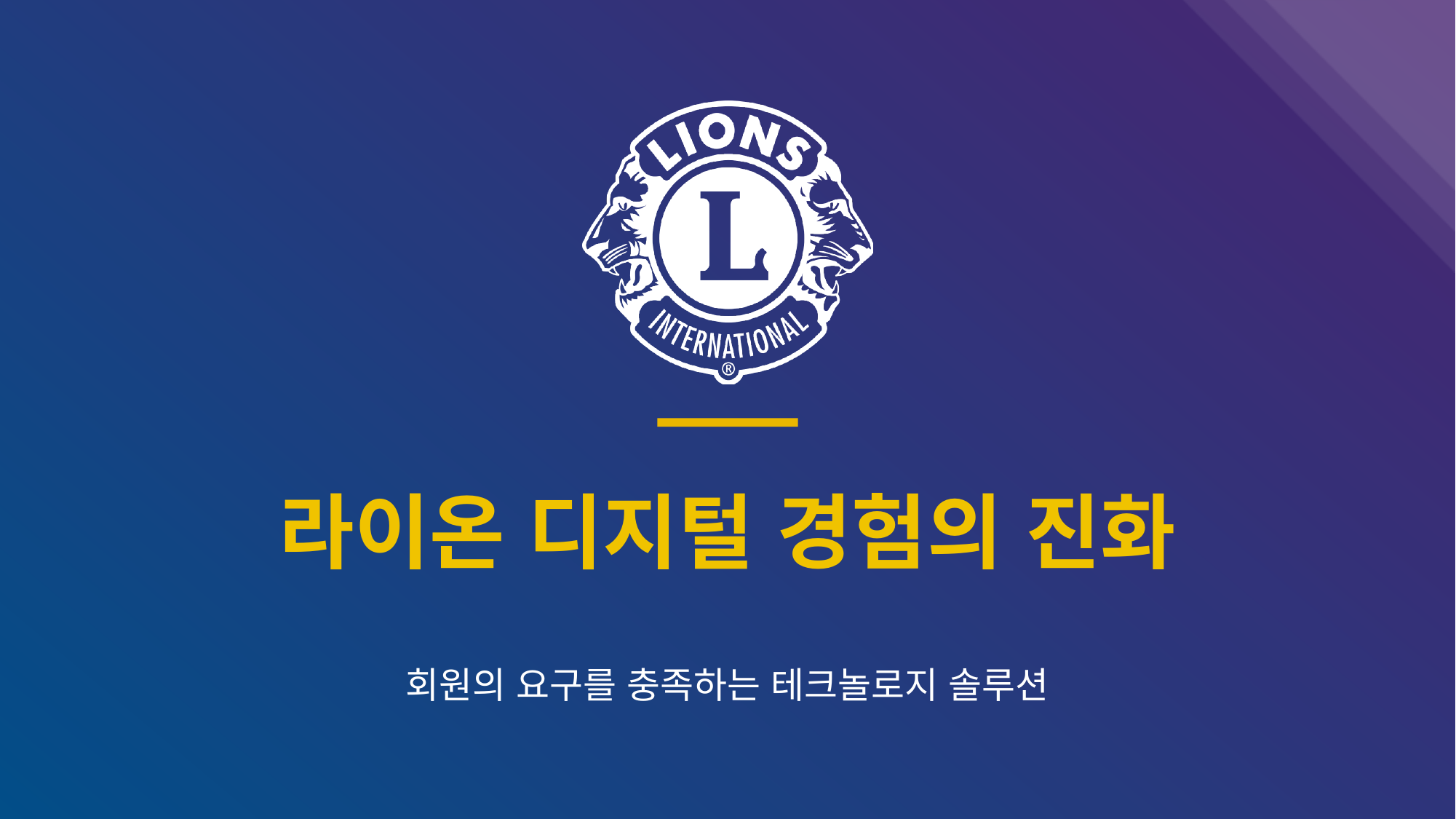

# 라이온 디지털 경험의 진화
회원의 요구를 충족하는 테크놀로지 솔루션